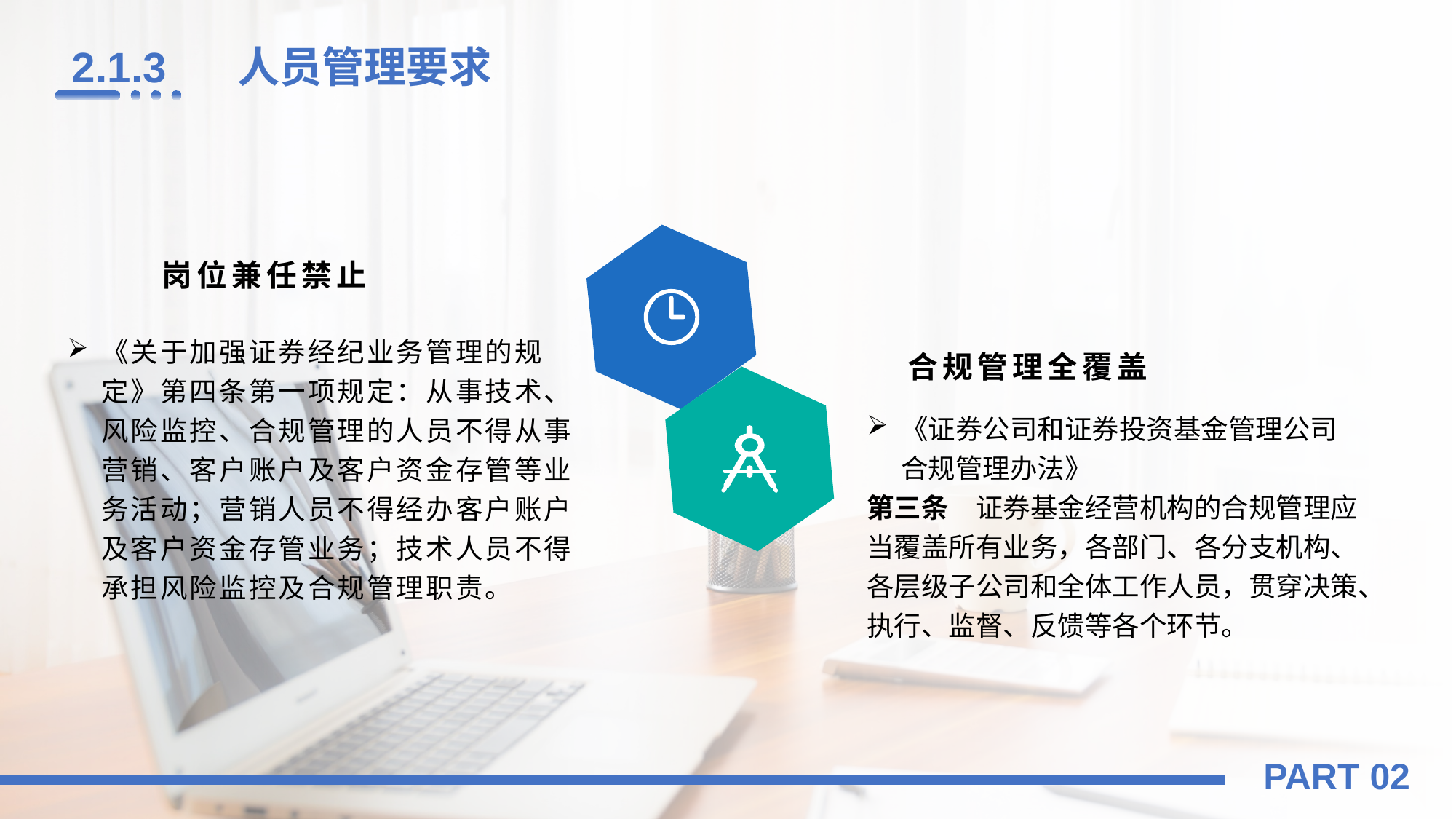

2.1.3
人员管理要求

岗位兼任禁止

《关于加强证券经纪业务管理的规定》第四条第一项规定：从事技术、风险监控、合规管理的人员不得从事营销、客户账户及客户资金存管等业务活动；营销人员不得经办客户账户及客户资金存管业务；技术人员不得承担风险监控及合规管理职责。

合规管理全覆盖

《证券公司和证券投资基金管理公司合规管理办法》
第三条　证券基金经营机构的合规管理应当覆盖所有业务，各部门、各分支机构、各层级子公司和全体工作人员，贯穿决策、执行、监督、反馈等各个环节。

PART 02